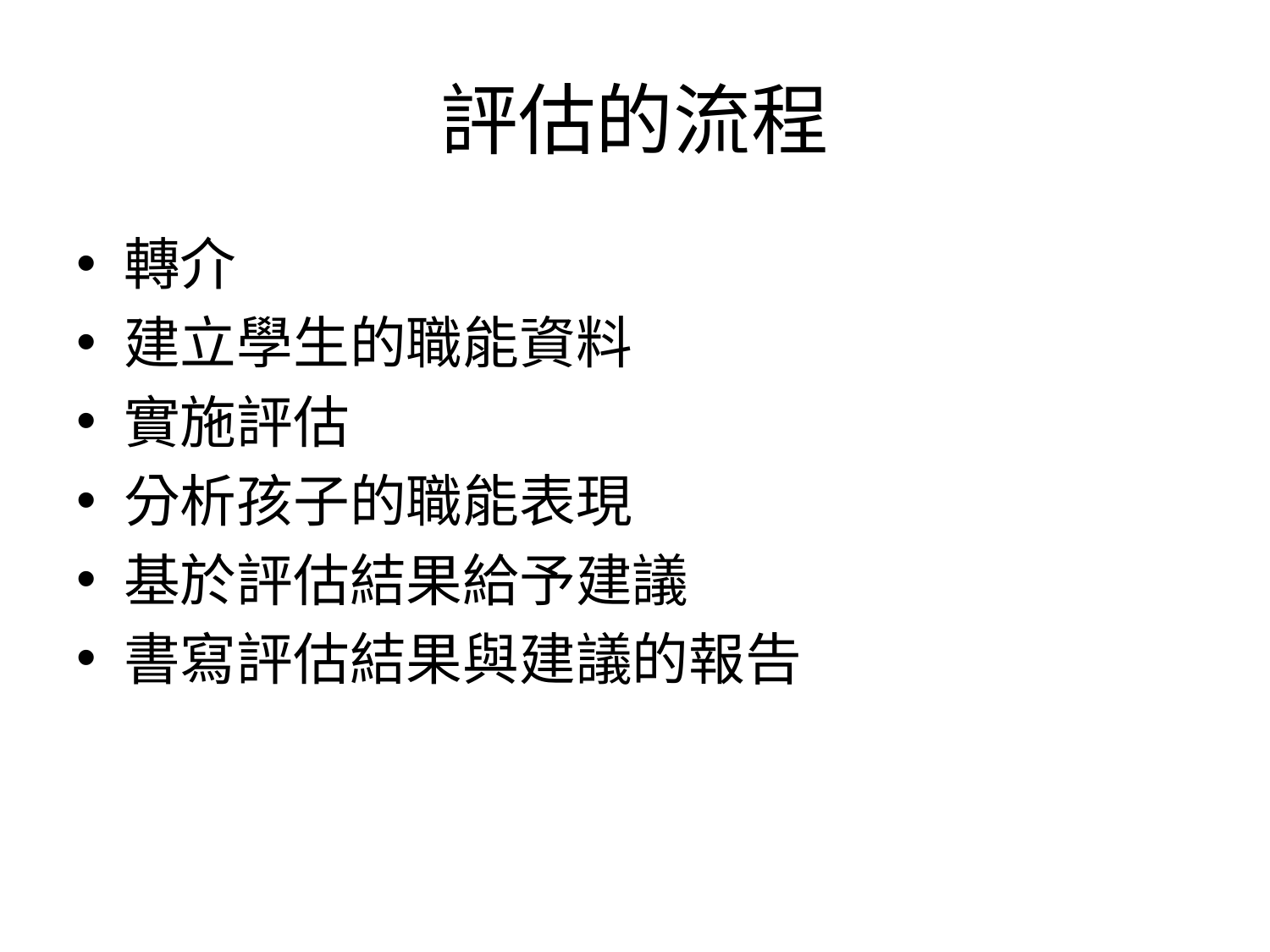

# 評估的流程
轉介
建立學生的職能資料
實施評估
分析孩子的職能表現
基於評估結果給予建議
書寫評估結果與建議的報告